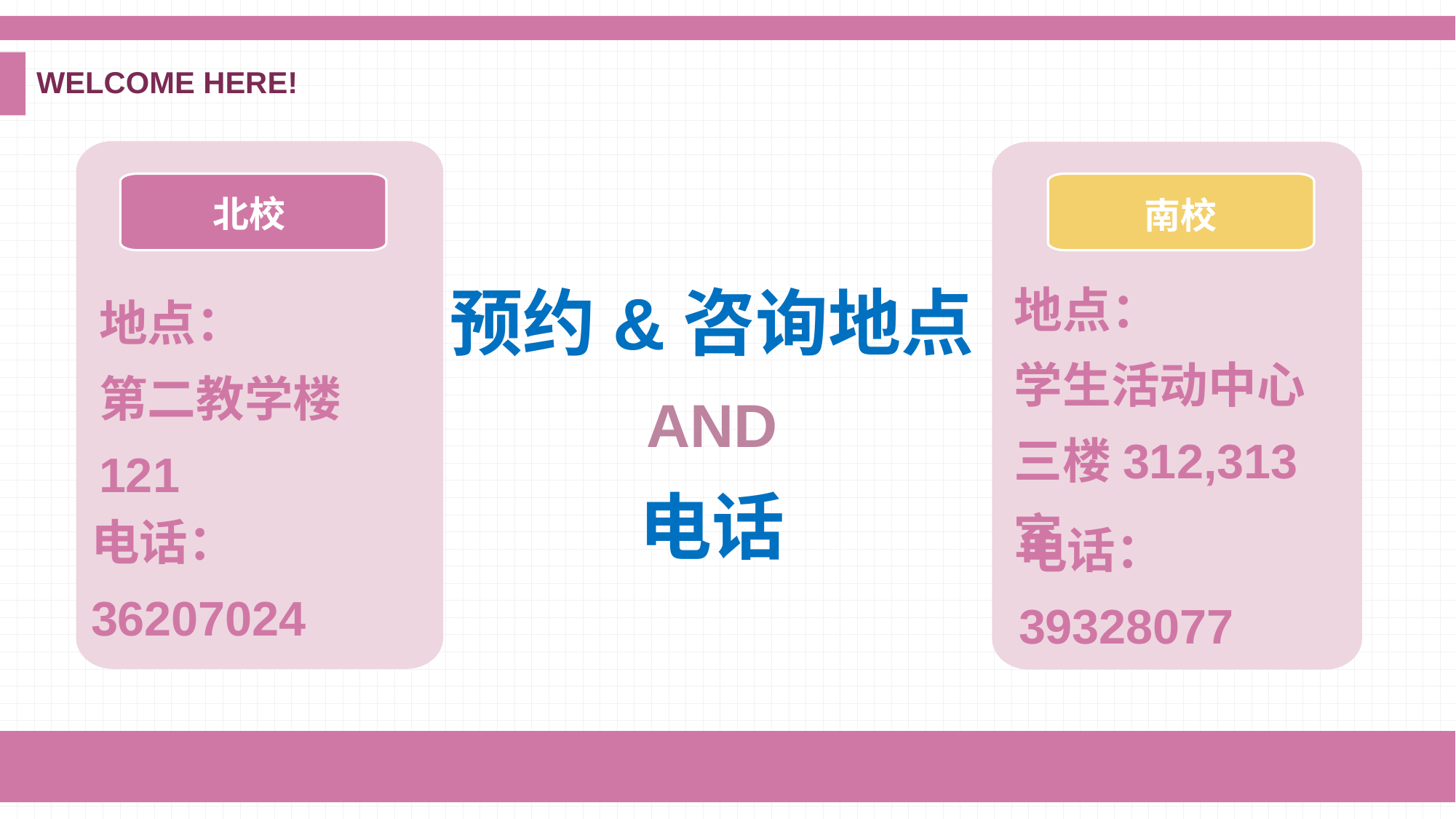

WELCOME HERE!

北校
南校
地点：
学生活动中心三楼312,313室
地点：
第二教学楼121
预约&咨询地点

AND

电话

电话：
36207024
电话：39328077